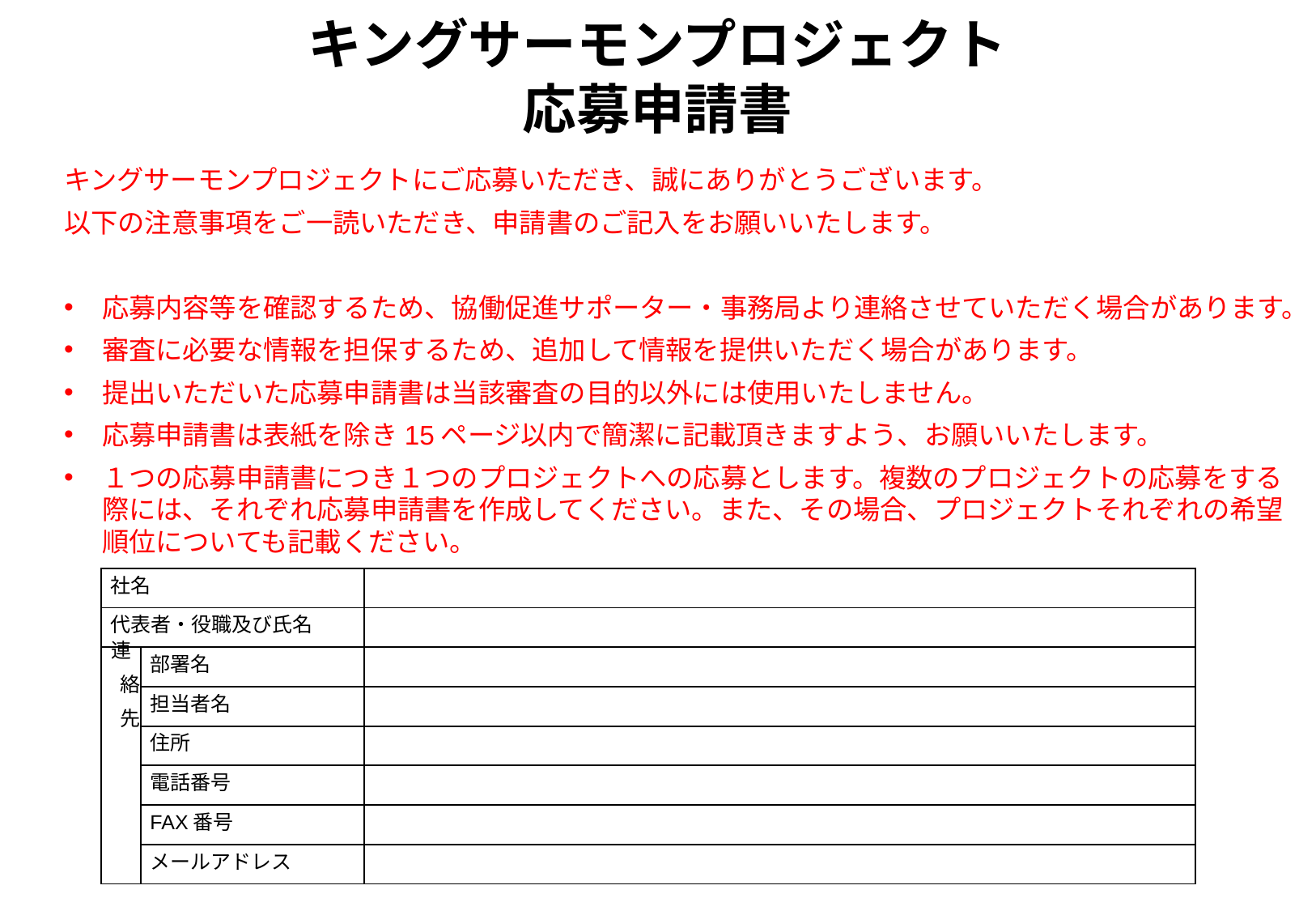

キングサーモンプロジェクト
応募申請書
キングサーモンプロジェクトにご応募いただき、誠にありがとうございます。
以下の注意事項をご一読いただき、申請書のご記入をお願いいたします。

応募内容等を確認するため、協働促進サポーター・事務局より連絡させていただく場合があります。
審査に必要な情報を担保するため、追加して情報を提供いただく場合があります。
提出いただいた応募申請書は当該審査の目的以外には使用いたしません。
応募申請書は表紙を除き15ページ以内で簡潔に記載頂きますよう、お願いいたします。
１つの応募申請書につき１つのプロジェクトへの応募とします。複数のプロジェクトの応募をする際には、それぞれ応募申請書を作成してください。また、その場合、プロジェクトそれぞれの希望順位についても記載ください。
| 社名 |  |  |
| --- | --- | --- |
| 代表者・役職及び氏名 |  |  |
| 連　絡　先 | 部署名 |  |
|  | 担当者名 |  |
|  | 住所 |  |
|  | 電話番号 |  |
|  | FAX番号 |  |
|  | メールアドレス |  |